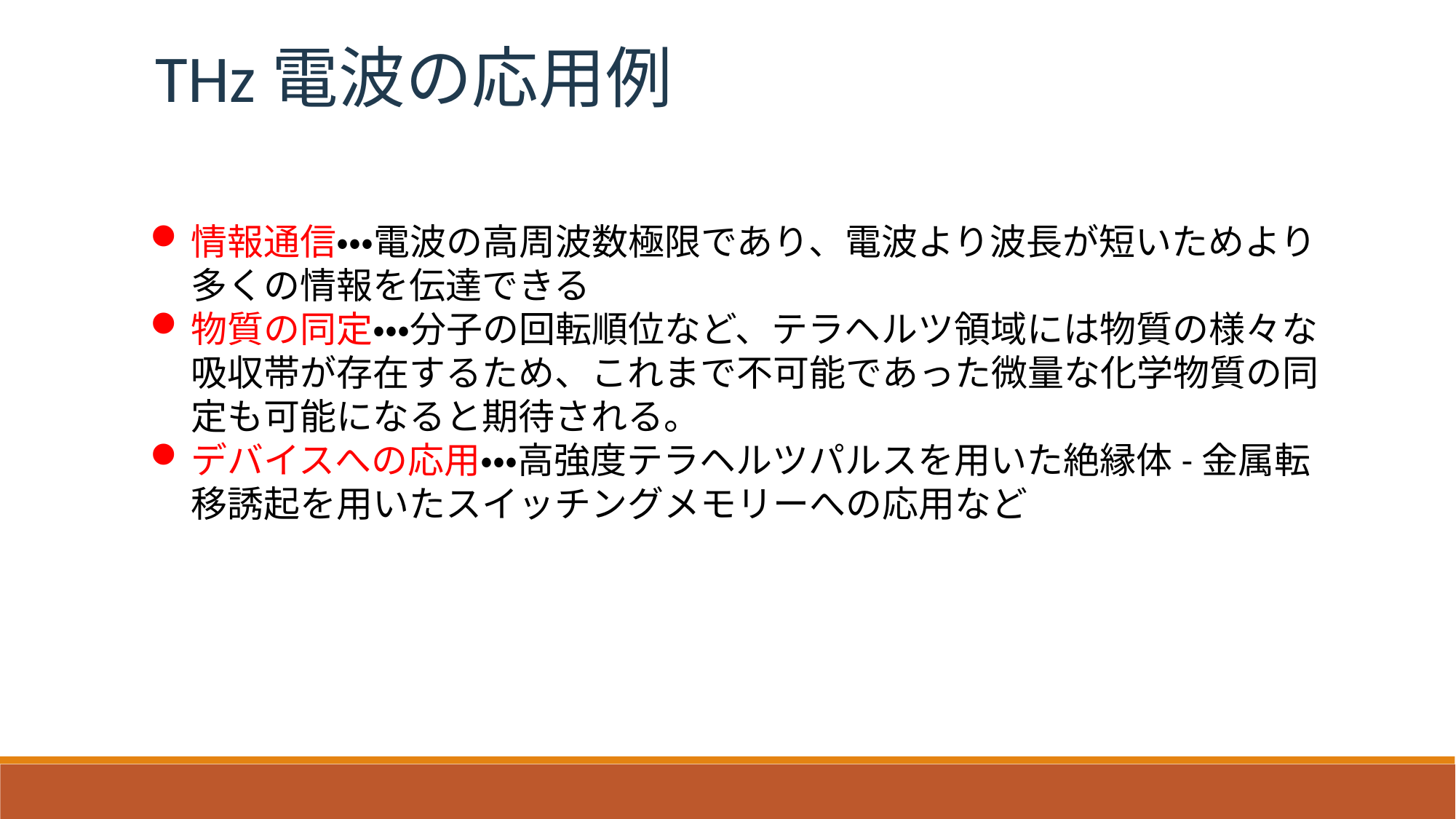

THz電波の応用例
情報通信・・・電波の高周波数極限であり、電波より波長が短いためより多くの情報を伝達できる
物質の同定・・・分子の回転順位など、テラヘルツ領域には物質の様々な吸収帯が存在するため、これまで不可能であった微量な化学物質の同定も可能になると期待される。
デバイスへの応用・・・高強度テラヘルツパルスを用いた絶縁体-金属転移誘起を用いたスイッチングメモリーへの応用など